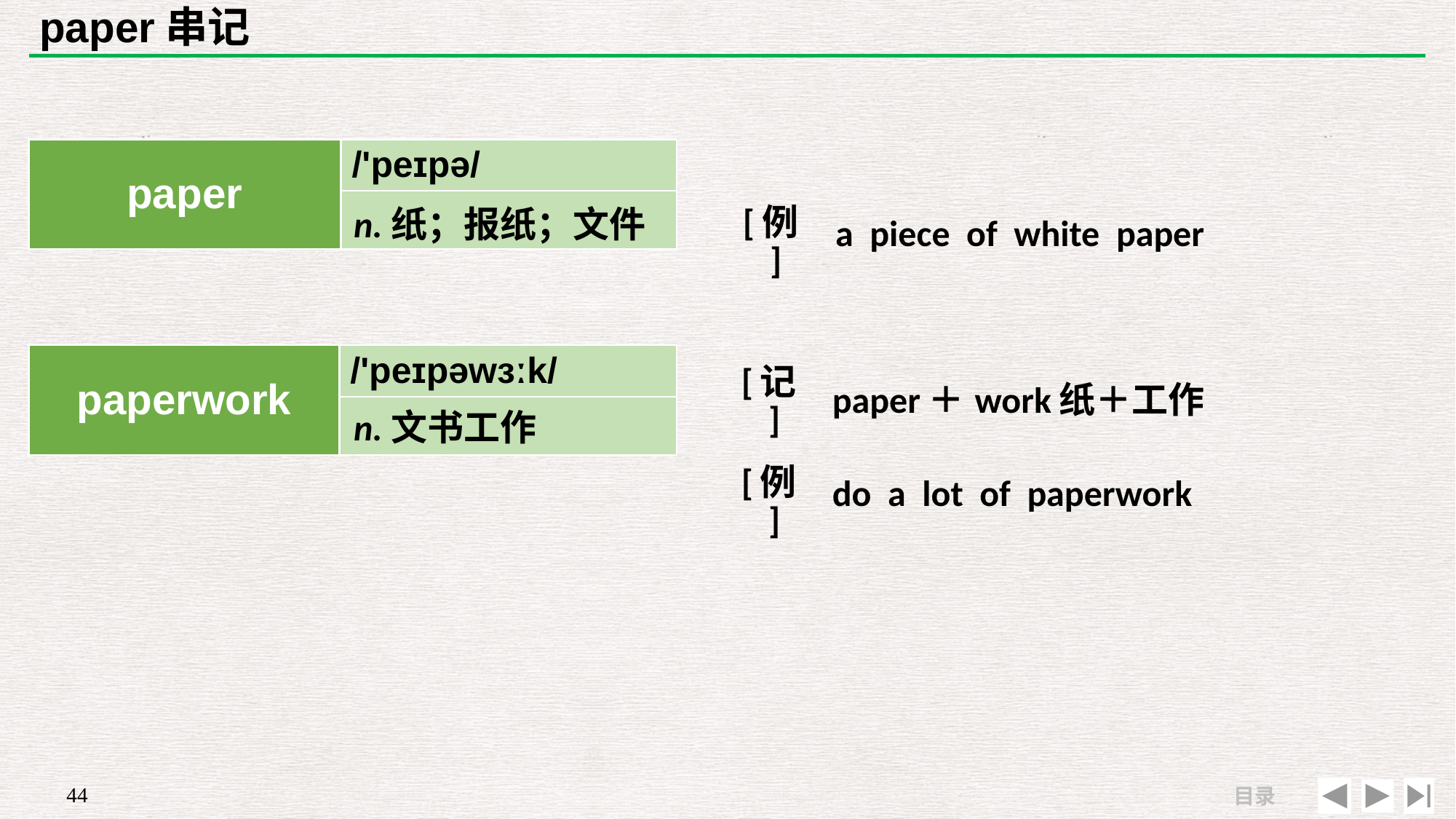

# paper串记

| paper | /'peɪpə/ |
| --- | --- |
|  |  |
|  |  |
| --- | --- |
| [例] | a piece of white paper |
n.纸；报纸；文件
| paperwork | /'peɪpəwɜːk/ |
| --- | --- |
|  |  |
| [记] | paper＋work纸＋工作 |
| --- | --- |
| [例] | do a lot of paperwork |
n.文书工作